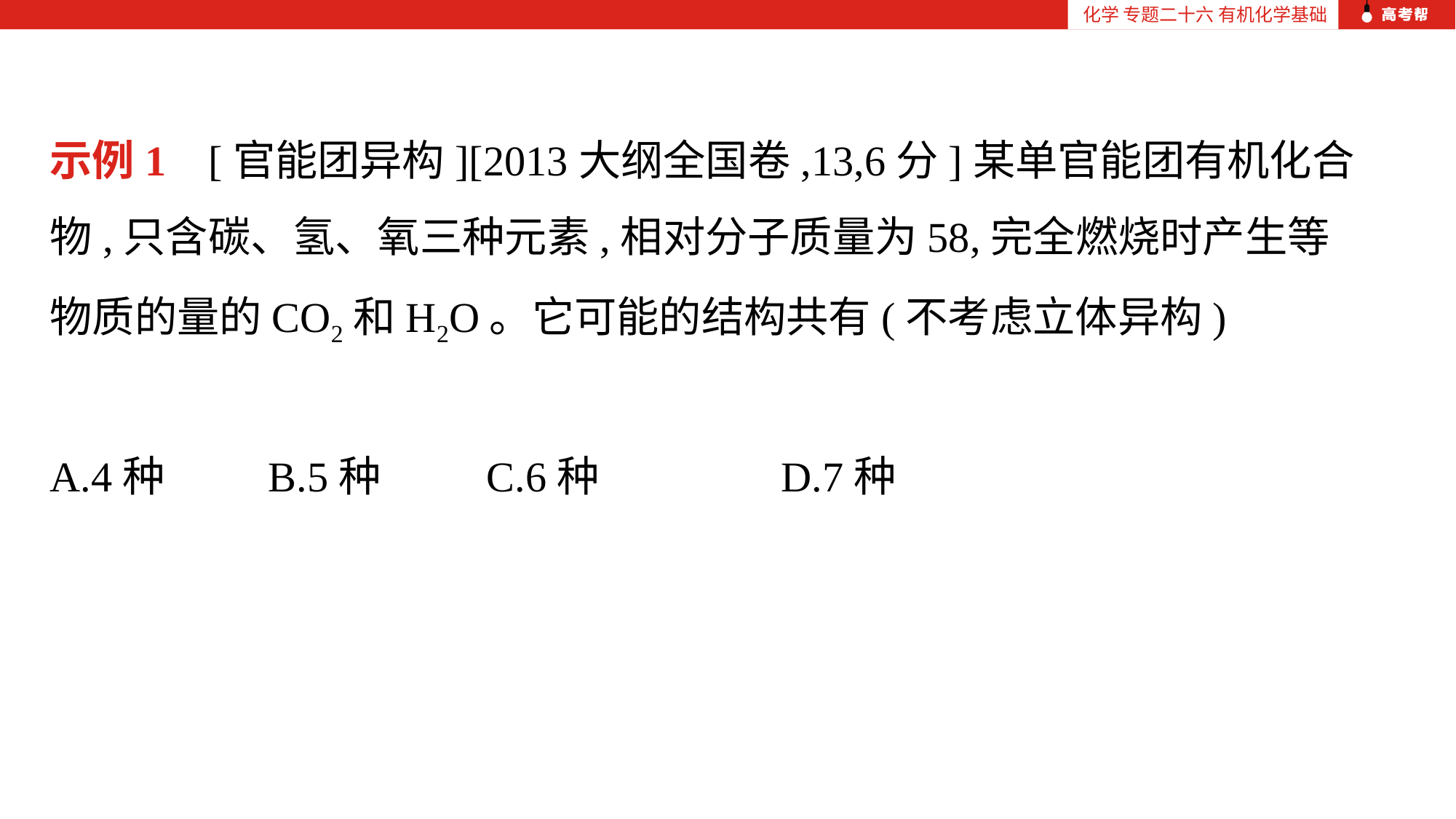

化学 专题二十六 有机化学基础

示例1    [官能团异构][2013大纲全国卷,13,6分]某单官能团有机化合物,只含碳、氢、氧三种元素,相对分子质量为58,完全燃烧时产生等物质的量的CO2和H2O。它可能的结构共有(不考虑立体异构)
A.4种     	B.5种 	C.6种	       D.7种